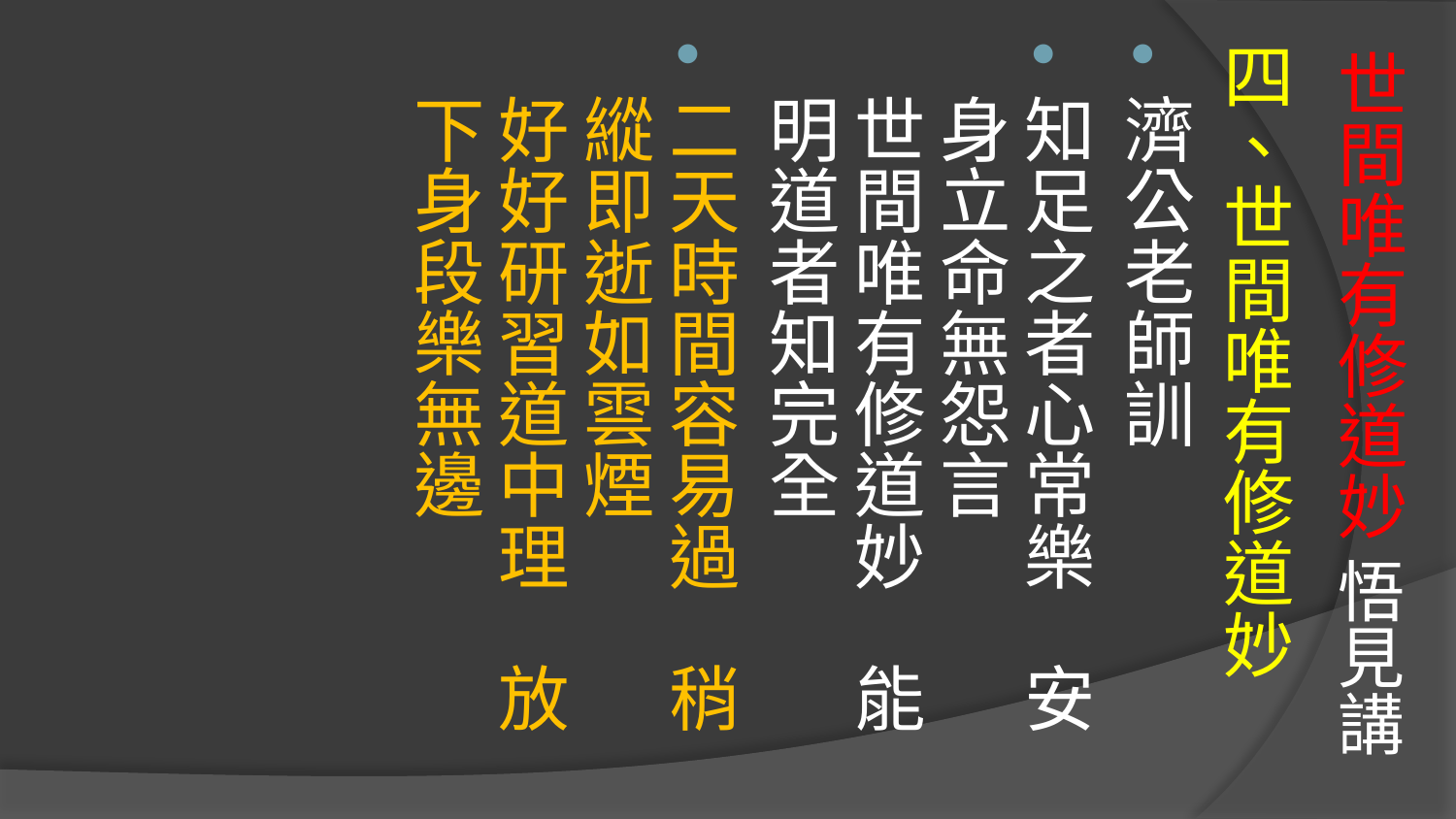

# 世間唯有修道妙 悟見講
四、世間唯有修道妙
濟公老師訓
知足之者心常樂　安身立命無怨言
世間唯有修道妙　能明道者知完全
二天時間容易過　稍縱即逝如雲煙
好好研習道中理　放下身段樂無邊